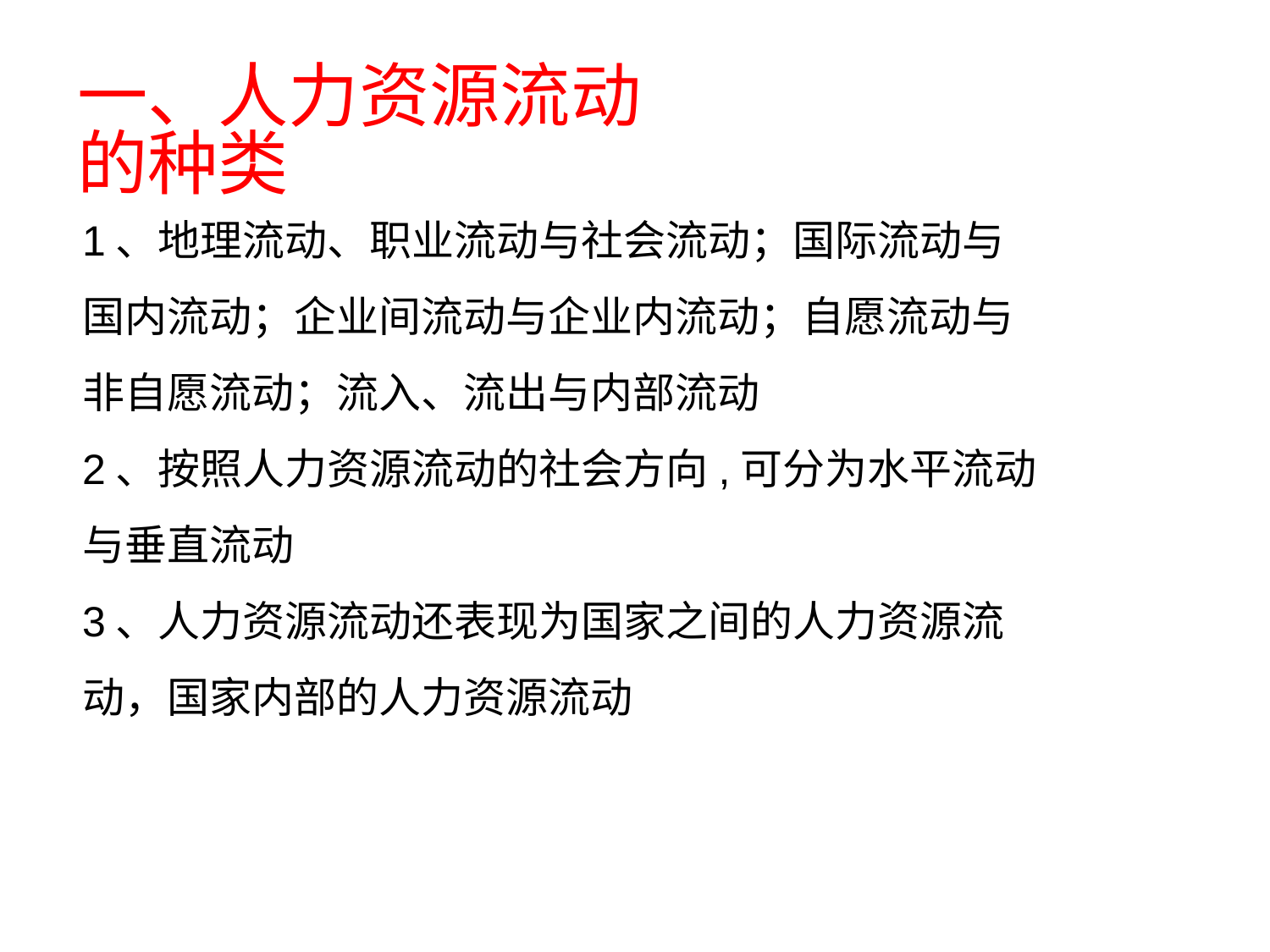

# 一、人力资源流动的种类
1、地理流动、职业流动与社会流动；国际流动与国内流动；企业间流动与企业内流动；自愿流动与非自愿流动；流入、流出与内部流动
2、按照人力资源流动的社会方向,可分为水平流动与垂直流动
3、人力资源流动还表现为国家之间的人力资源流动，国家内部的人力资源流动